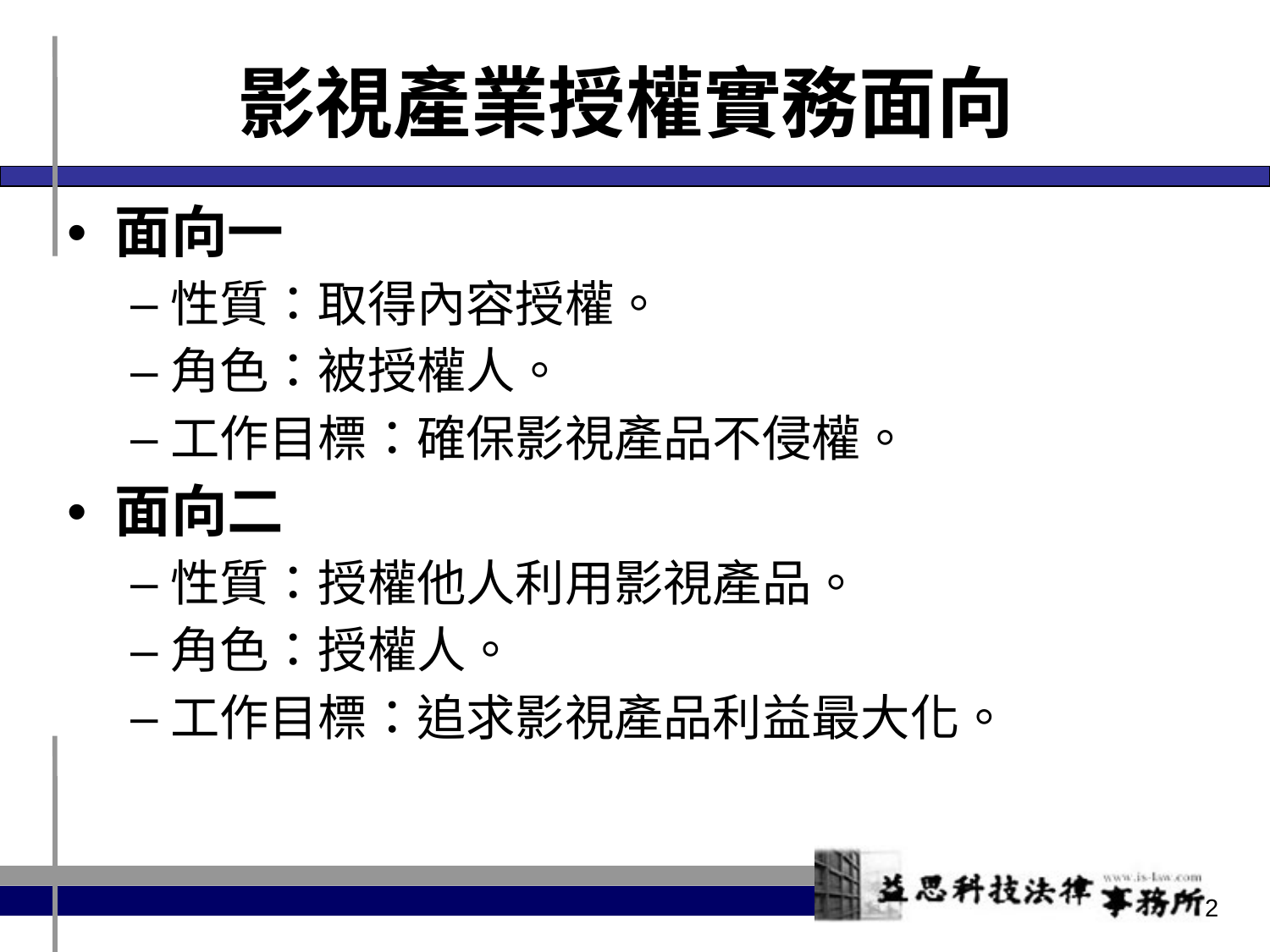

# 影視產業授權實務面向
面向一
性質：取得內容授權。
角色：被授權人。
工作目標：確保影視產品不侵權。
面向二
性質：授權他人利用影視產品。
角色：授權人。
工作目標：追求影視產品利益最大化。
2